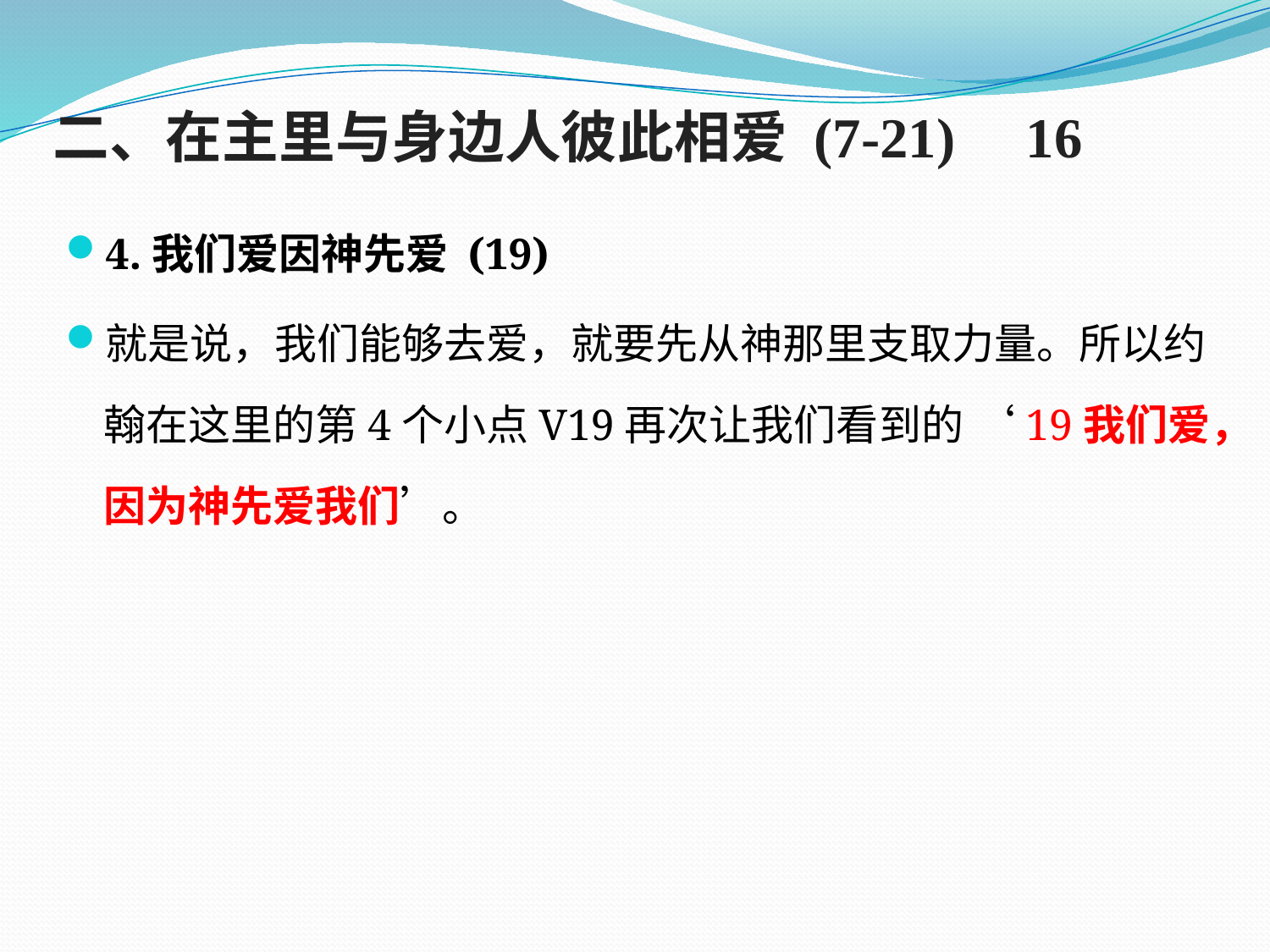

# 二、在主里与身边人彼此相爱 (7-21)     16
4.我们爱因神先爱 (19)
就是说，我们能够去爱，就要先从神那里支取力量。所以约翰在这里的第4个小点V19再次让我们看到的 ‘19我们爱，因为神先爱我们’。